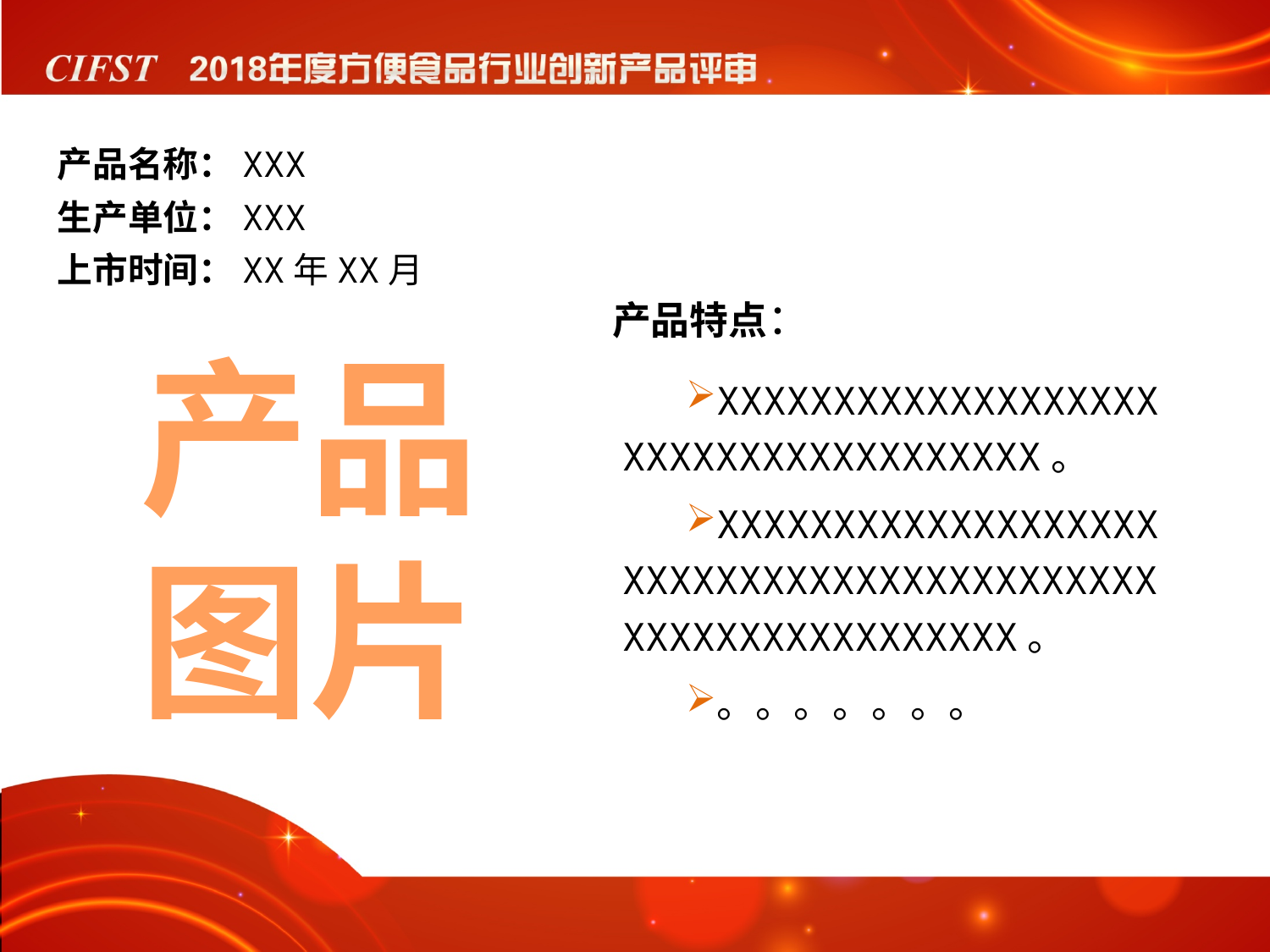

产品名称：XXX
生产单位：XXX
上市时间：XX年XX月
产品特点：
产品
图片
XXXXXXXXXXXXXXXXXXXXXXXXXXXXXXXXXXXXX。
XXXXXXXXXXXXXXXXXXXXXXXXXXXXXXXXXXXXXXXXXXXXXXXXXXXXXXXXXXX。
。。。。。。。